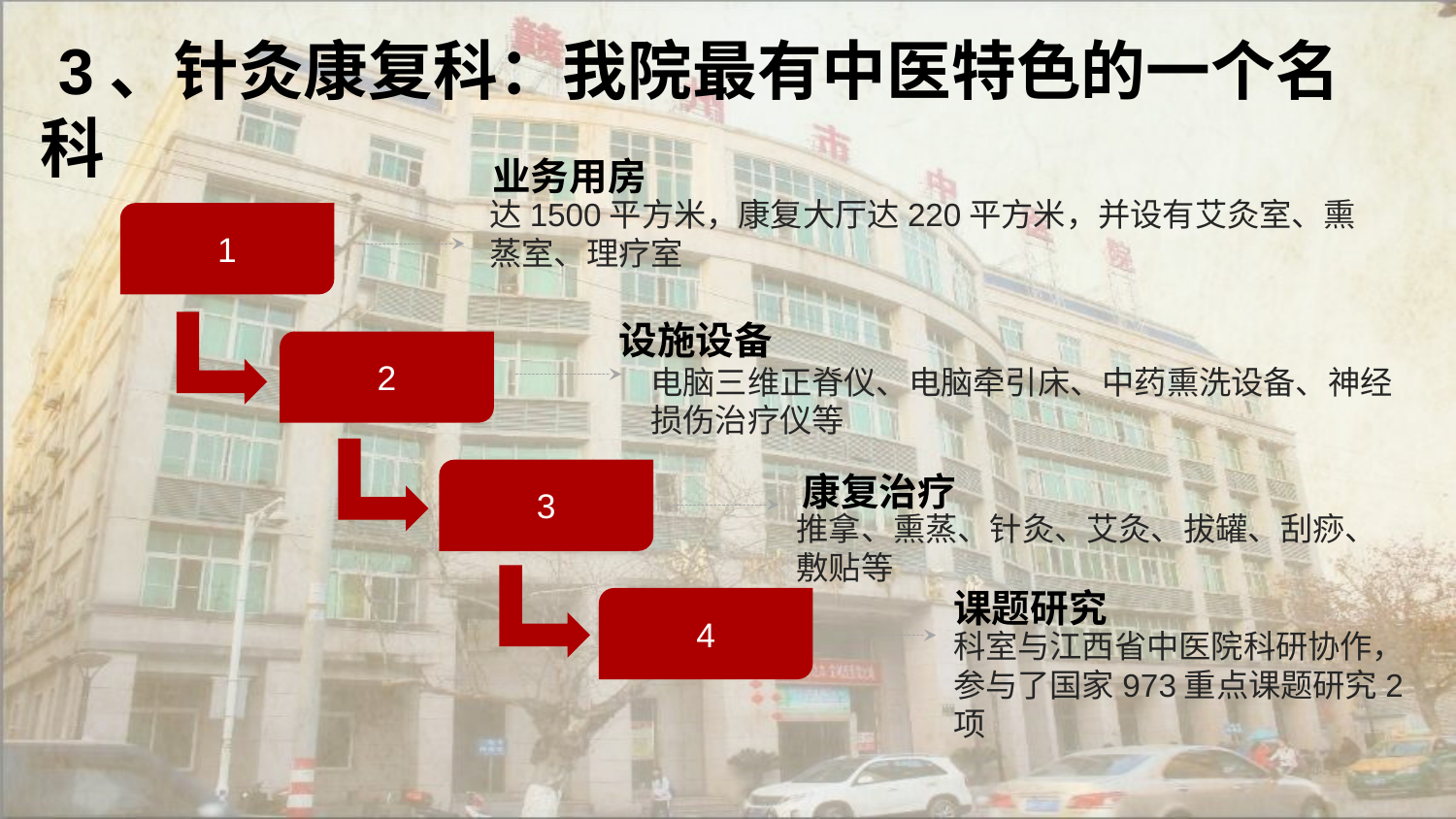

3、针灸康复科：我院最有中医特色的一个名科
业务用房
达1500平方米，康复大厅达220平方米，并设有艾灸室、熏蒸室、理疗室

1
设施设备
电脑三维正脊仪、电脑牵引床、中药熏洗设备、神经损伤治疗仪等

2

3
康复治疗
推拿、熏蒸、针灸、艾灸、拔罐、刮痧、敷贴等

4
课题研究

科室与江西省中医院科研协作，参与了国家973重点课题研究2项